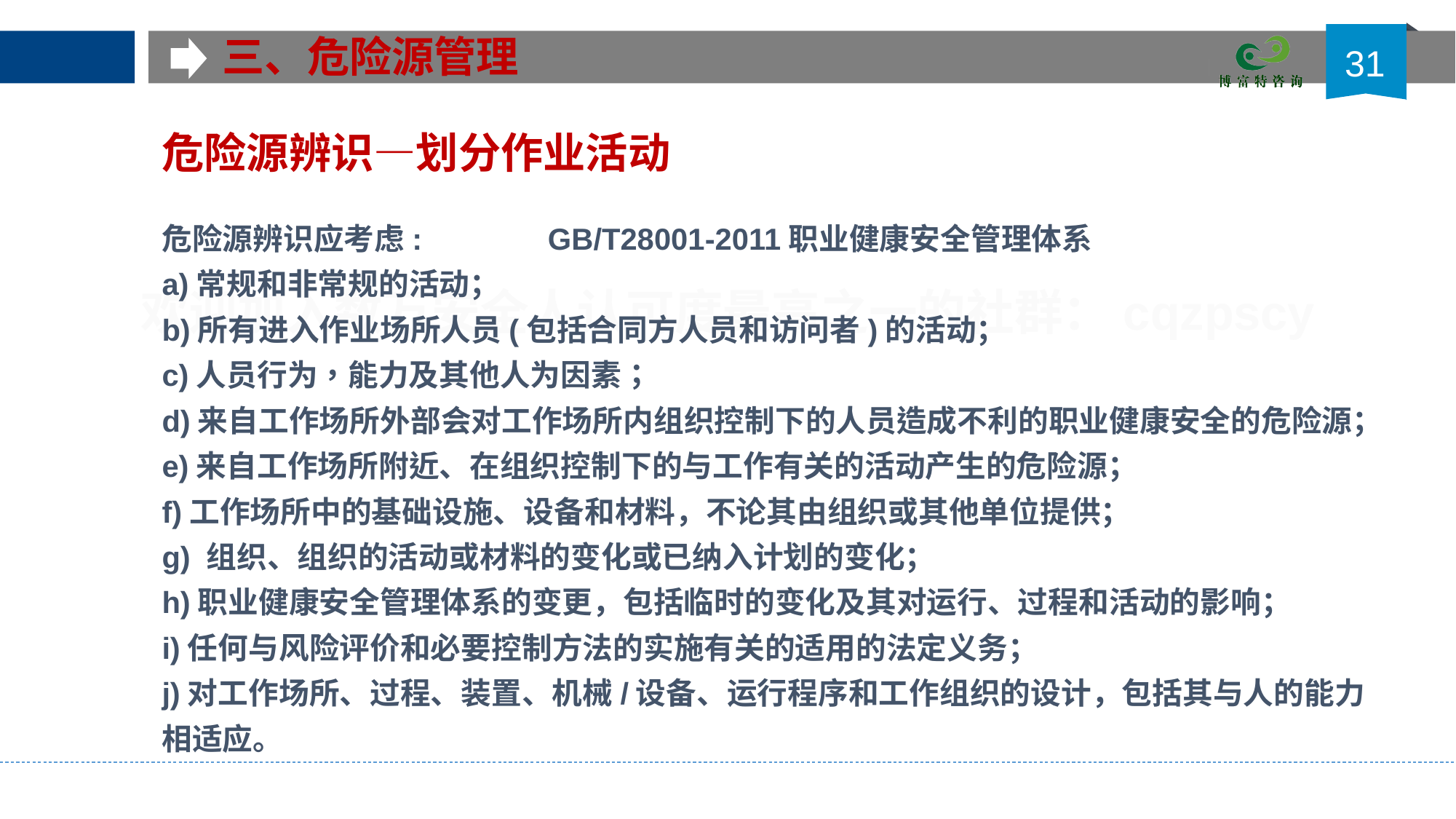

三、危险源管理
31
危险源辨识—划分作业活动
危险源辨识应考虑:               GB/T28001-2011职业健康安全管理体系
a)常规和非常规的活动；
b)所有进入作业场所人员(包括合同方人员和访问者)的活动；
c)人员行为，能力及其他人为因素；
d)来自工作场所外部会对工作场所内组织控制下的人员造成不利的职业健康安全的危险源；
e)来自工作场所附近、在组织控制下的与工作有关的活动产生的危险源；
f)工作场所中的基础设施、设备和材料，不论其由组织或其他单位提供；
g) 组织、组织的活动或材料的变化或已纳入计划的变化；
h)职业健康安全管理体系的变更，包括临时的变化及其对运行、过程和活动的影响；
i)任何与风险评价和必要控制方法的实施有关的适用的法定义务；
j)对工作场所、过程、装置、机械/设备、运行程序和工作组织的设计，包括其与人的能力相适应。